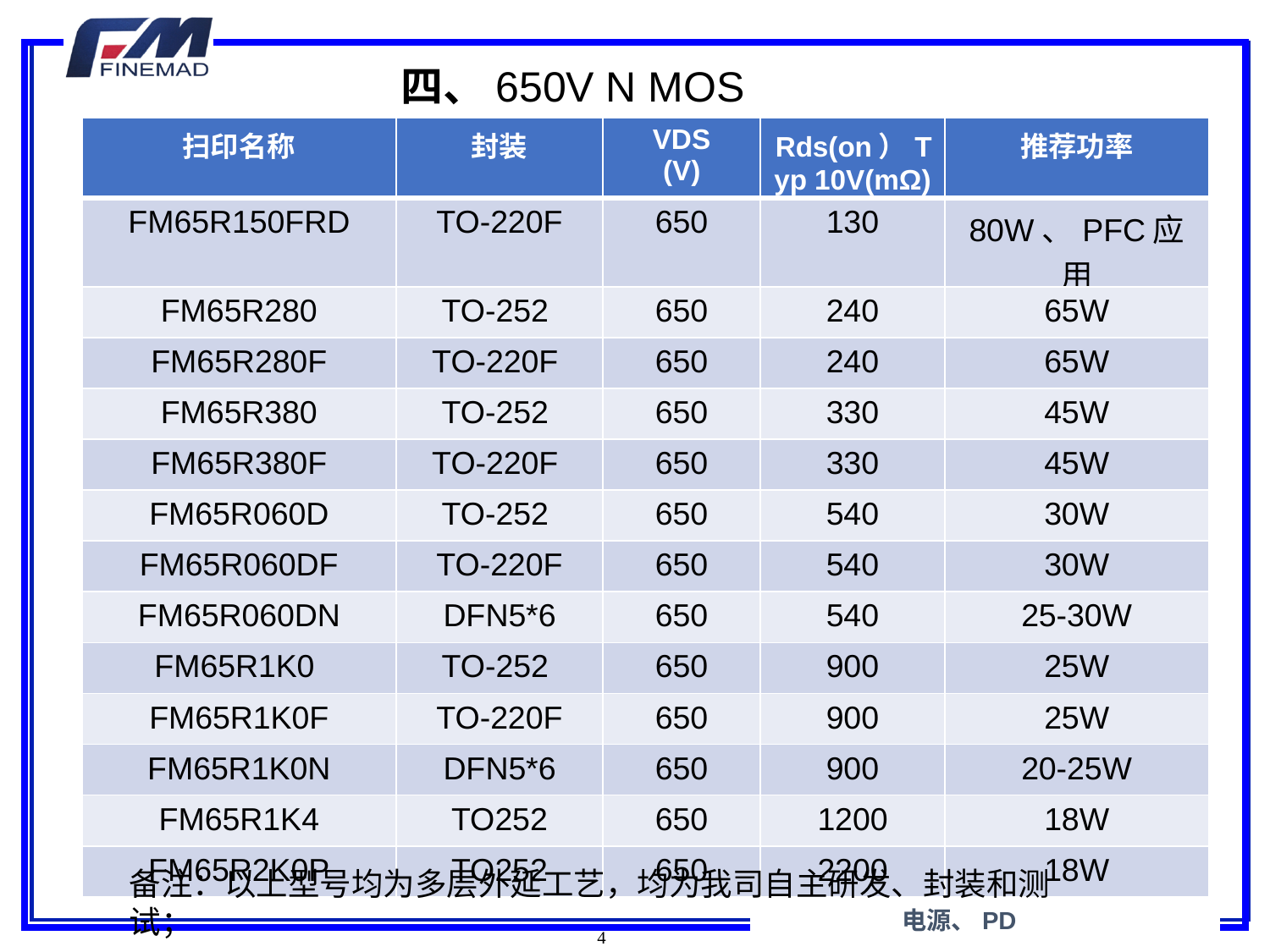

四、650V N MOS
| 扫印名称 | 封装 | VDS (V) | Rds(on）Typ 10V(mΩ) | 推荐功率 |
| --- | --- | --- | --- | --- |
| FM65R150FRD | TO-220F | 650 | 130 | 80W、PFC应用 |
| FM65R280 | TO-252 | 650 | 240 | 65W |
| FM65R280F | TO-220F | 650 | 240 | 65W |
| FM65R380 | TO-252 | 650 | 330 | 45W |
| FM65R380F | TO-220F | 650 | 330 | 45W |
| FM65R060D | TO-252 | 650 | 540 | 30W |
| FM65R060DF | TO-220F | 650 | 540 | 30W |
| FM65R060DN | DFN5\*6 | 650 | 540 | 25-30W |
| FM65R1K0 | TO-252 | 650 | 900 | 25W |
| FM65R1K0F | TO-220F | 650 | 900 | 25W |
| FM65R1K0N | DFN5\*6 | 650 | 900 | 20-25W |
| FM65R1K4 | TO252 | 650 | 1200 | 18W |
| FM65R2K0P | TO252 | 650 | 2200 | 18W |
备注：以上型号均为多层外延工艺，均为我司自主研发、封装和测试；
 电源、PD